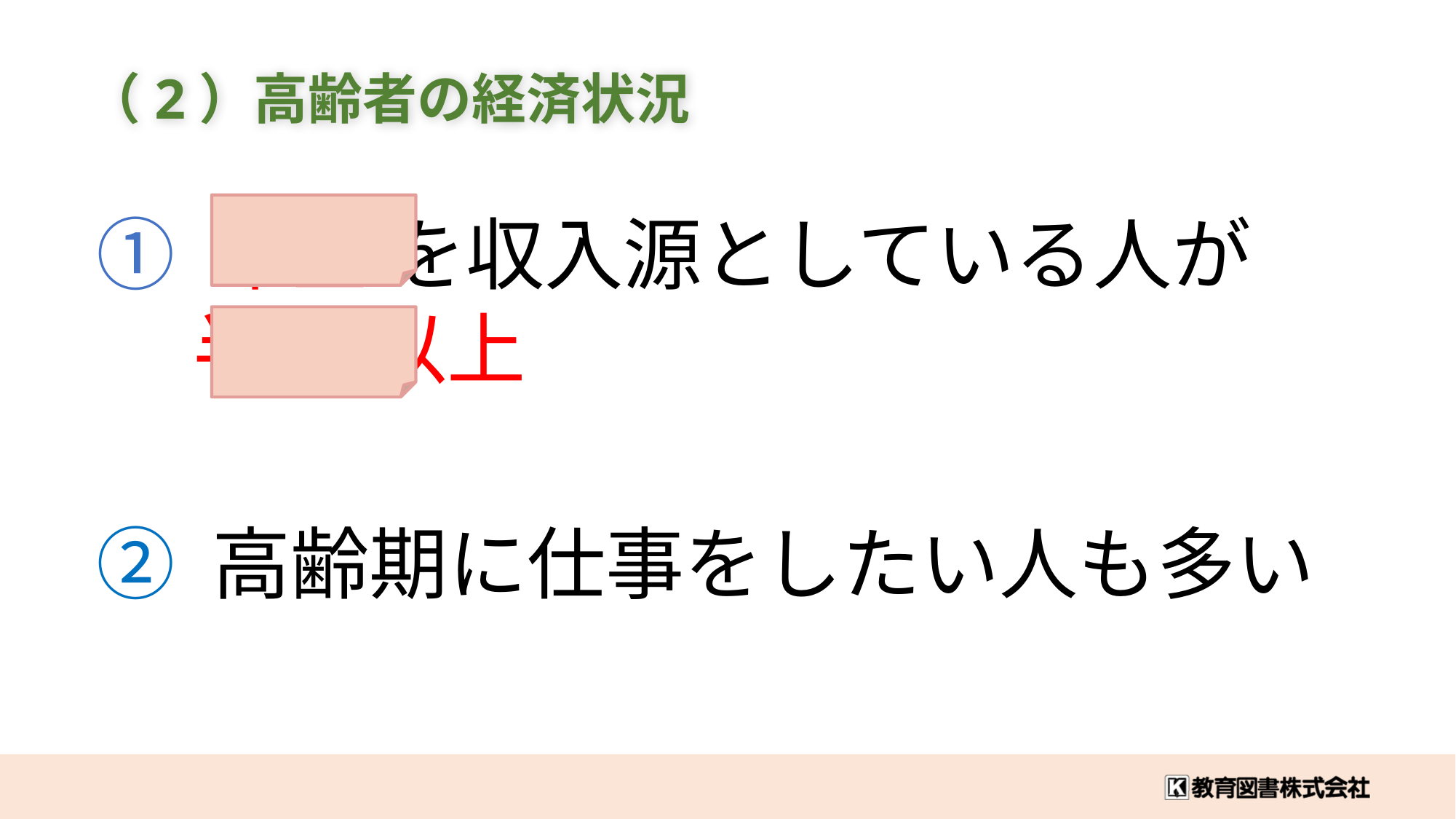

（2）高齢者の経済状況
① 年金 を収入源としている人が
　 半数 以上

② 高齢期に仕事をしたい人も多い